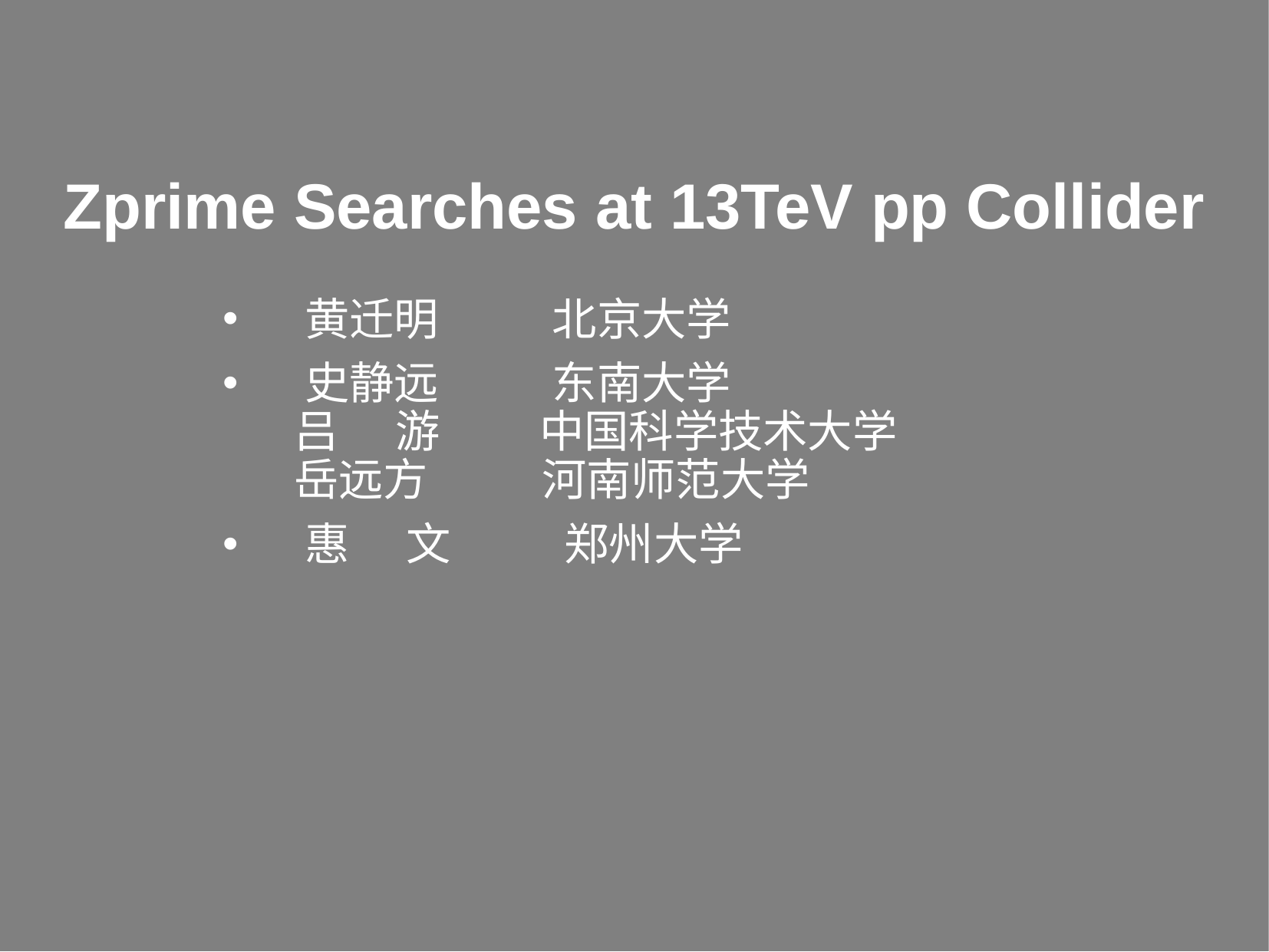

# Zprime Searches at 13TeV pp Collider
   黄迁明        北京大学
   史静远        东南大学
   吕    游       中国科学技术大学
   岳远方        河南师范大学
   惠    文        郑州大学